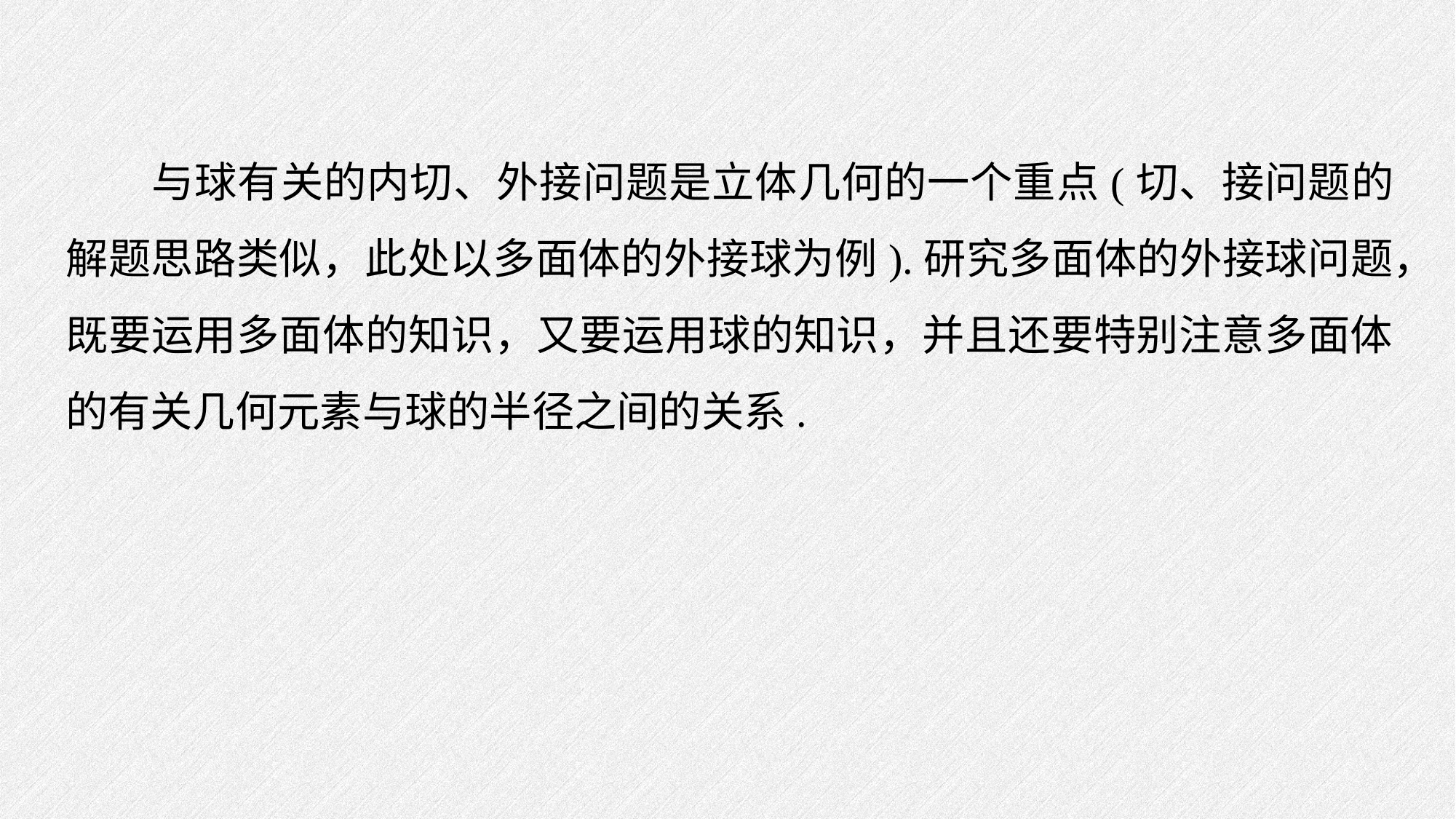

与球有关的内切、外接问题是立体几何的一个重点(切、接问题的解题思路类似，此处以多面体的外接球为例).研究多面体的外接球问题，既要运用多面体的知识，又要运用球的知识，并且还要特别注意多面体的有关几何元素与球的半径之间的关系.